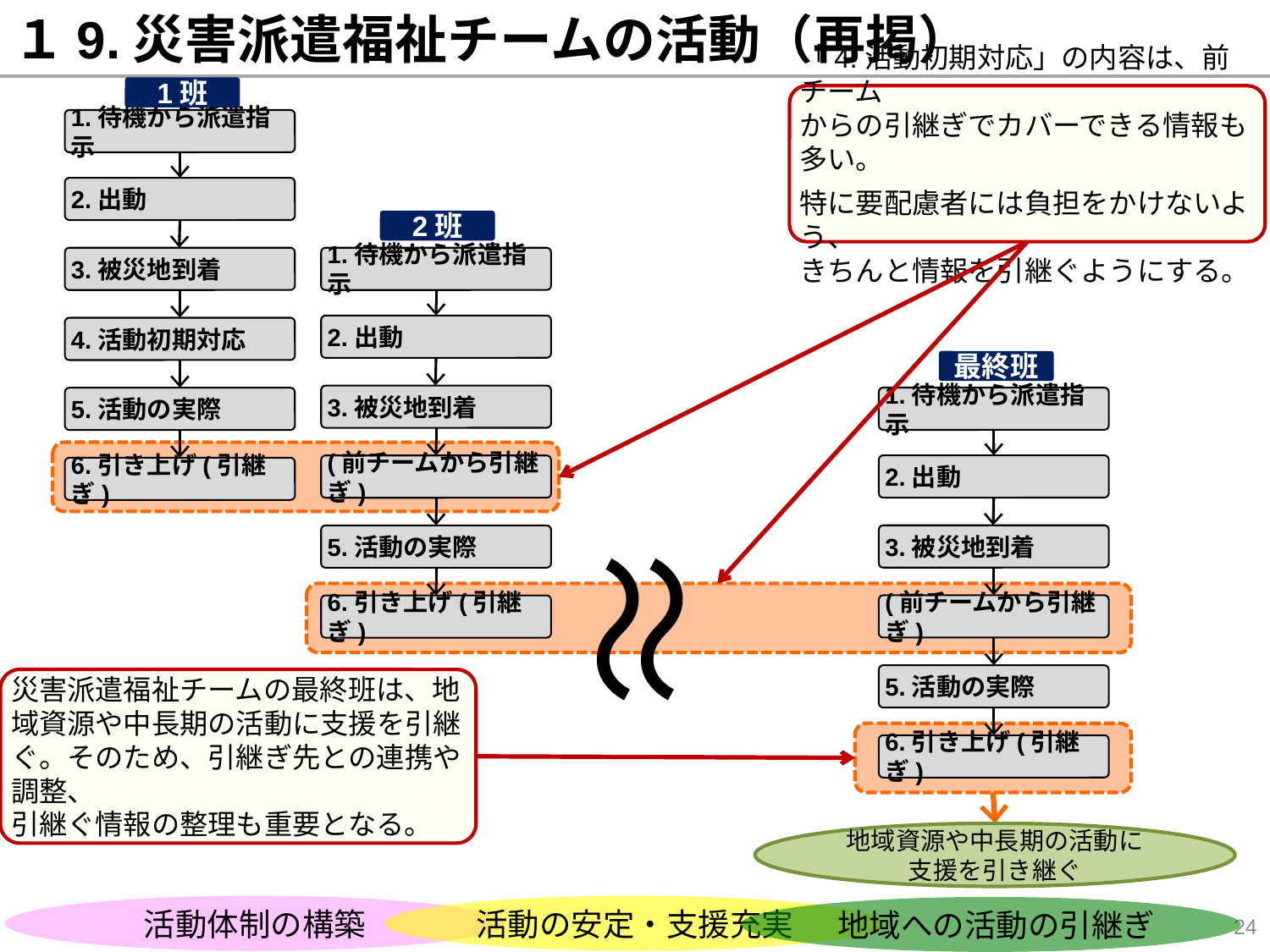

# １9.災害派遣福祉チームの活動（再掲）
1班
「4.活動初期対応」の内容は、前チーム
からの引継ぎでカバーできる情報も多い。
特に要配慮者には負担をかけないよう、
きちんと情報を引継ぐようにする。
1.待機から派遣指示
2.出動
3.被災地到着
4.活動初期対応
5.活動の実際
6.引き上げ(引継ぎ)
2班
1.待機から派遣指示
2.出動
3.被災地到着
(前チームから引継ぎ)
5.活動の実際
6.引き上げ(引継ぎ)
最終班
1.待機から派遣指示
2.出動
3.被災地到着
(前チームから引継ぎ)
5.活動の実際
6.引き上げ(引継ぎ)

～
～

災害派遣福祉チームの最終班は、地域資源や中長期の活動に支援を引継ぐ。そのため、引継ぎ先との連携や調整、
引継ぐ情報の整理も重要となる。

地域資源や中長期の活動に
支援を引き継ぐ
活動体制の構築
活動の安定・支援充実
地域への活動の引継ぎ
24